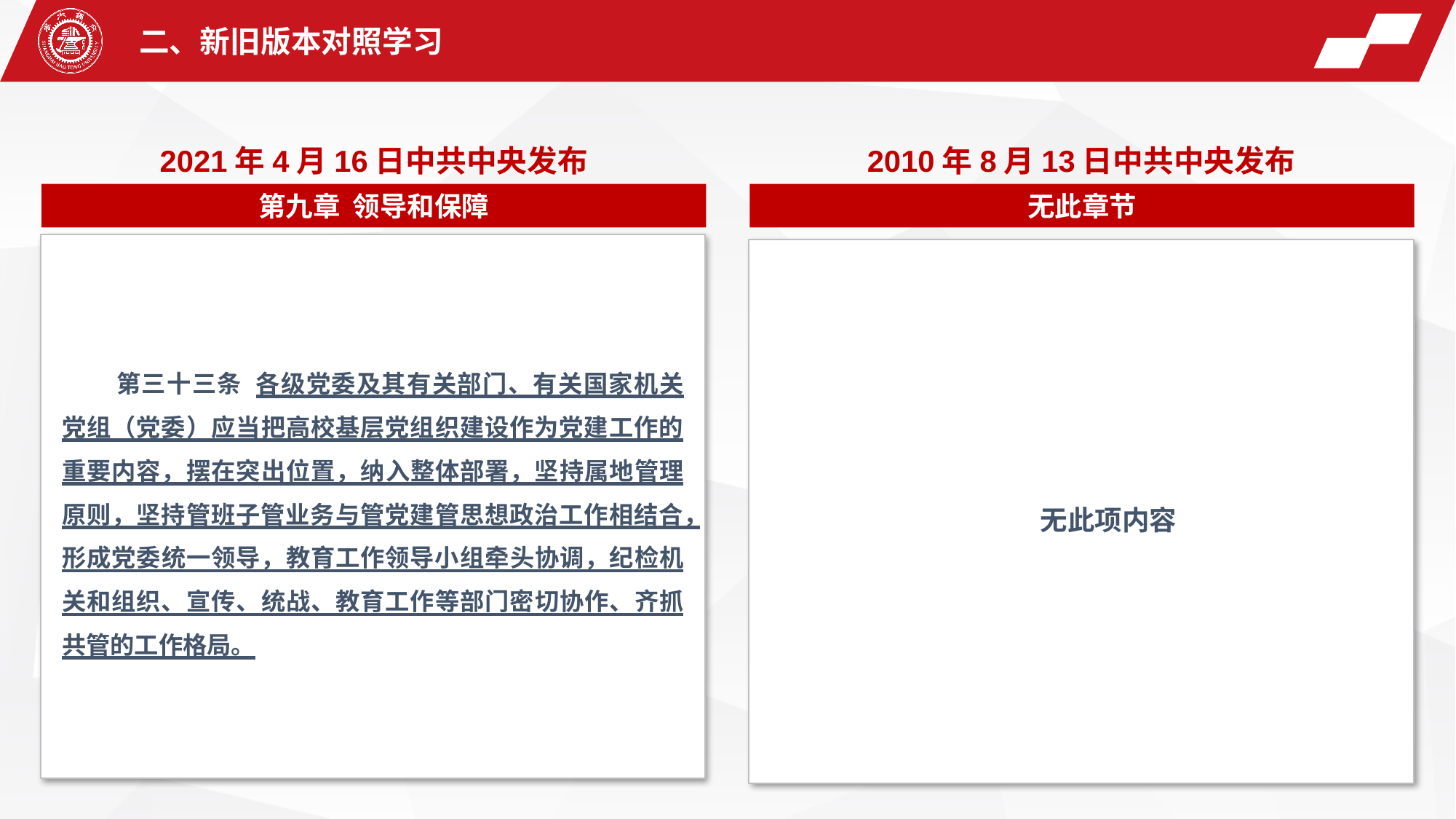

二、新旧版本对照学习
2021年4月16日中共中央发布
2010年8月13日中共中央发布
第九章  领导和保障
无此章节
第三十三条  各级党委及其有关部门、有关国家机关党组（党委）应当把高校基层党组织建设作为党建工作的重要内容，摆在突出位置，纳入整体部署，坚持属地管理原则，坚持管班子管业务与管党建管思想政治工作相结合，形成党委统一领导，教育工作领导小组牵头协调，纪检机关和组织、宣传、统战、教育工作等部门密切协作、齐抓共管的工作格局。
无此项内容